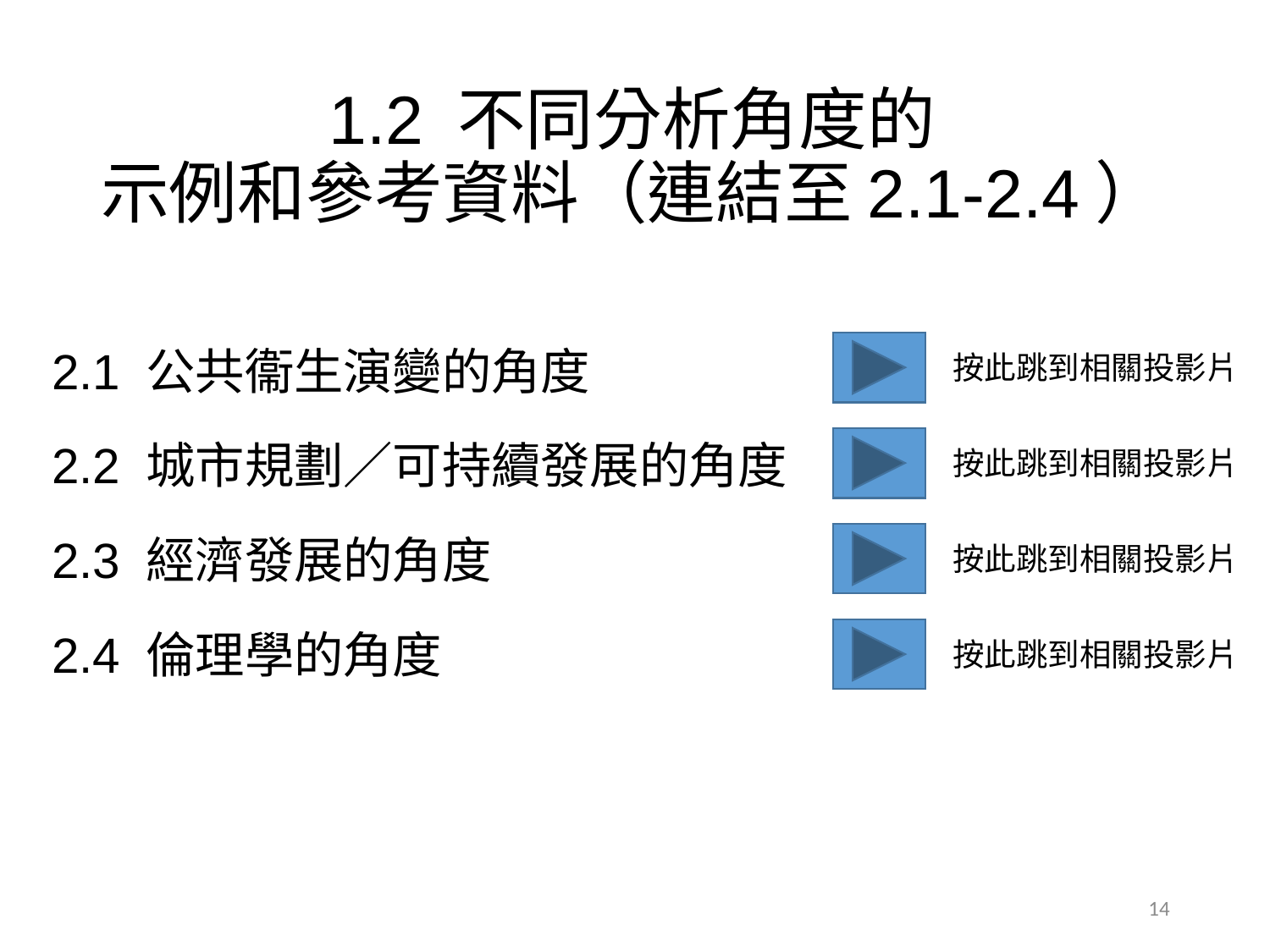

# 1.2 不同分析角度的 示例和參考資料（連結至2.1-2.4）
2.1 公共衞生演變的角度
2.2 城市規劃／可持續發展的角度
2.3 經濟發展的角度
2.4 倫理學的角度

按此跳到相關投影片

按此跳到相關投影片

按此跳到相關投影片

按此跳到相關投影片
14